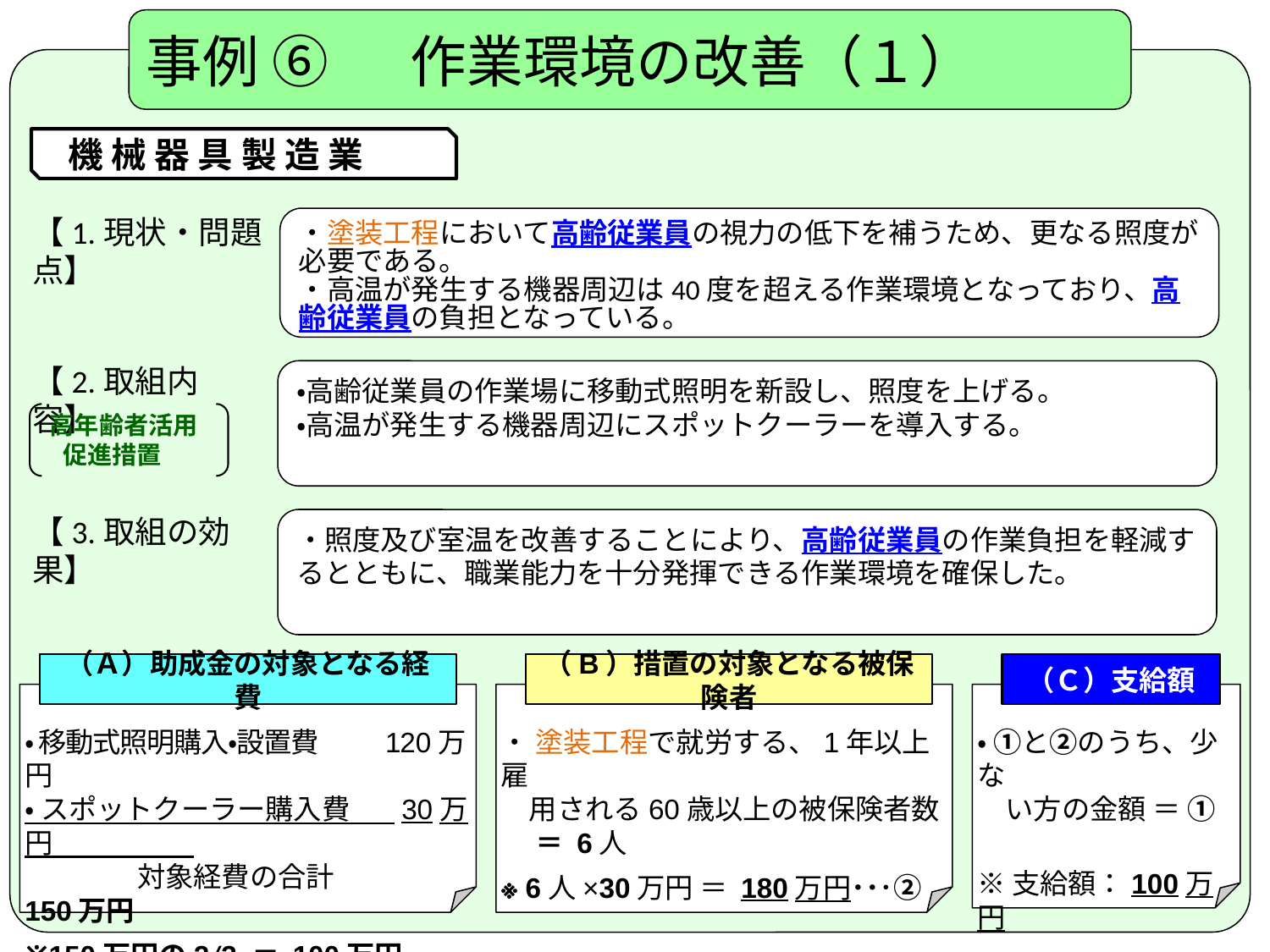

事例 ⑥ 　 作業環境の改善（１）
.
   機 械 器 具 製 造 業
【1.現状・問題点】
・塗装工程において高齢従業員の視力の低下を補うため、更なる照度が必要である。
・高温が発生する機器周辺は40度を超える作業環境となっており、高齢従業員の負担となっている。
【2.取組内容】
・高齢従業員の作業場に移動式照明を新設し、照度を上げる。
・高温が発生する機器周辺にスポットクーラーを導入する。
高年齢者活用
　 促進措置

【3.取組の効果】
・照度及び室温を改善することにより、高齢従業員の作業負担を軽減するとともに、職業能力を十分発揮できる作業環境を確保した。
（Ａ）助成金の対象となる経費
（B）措置の対象となる被保険者
（Ｃ）支給額

・ 移動式照明購入・設置費 　　120万円
・ スポットクーラー購入費       30万円
　　　　対象経費の合計　　　 150万円

※150万円の2/3 ＝ 100万円･･･①

・ 塗装工程で就労する、1年以上雇
　用される60歳以上の被保険者数
　 ＝ 6人

※ 6人×30万円 ＝ 180万円･･･②

・ ①と②のうち、少な
　い方の金額 ＝ ①

※支給額：100万円